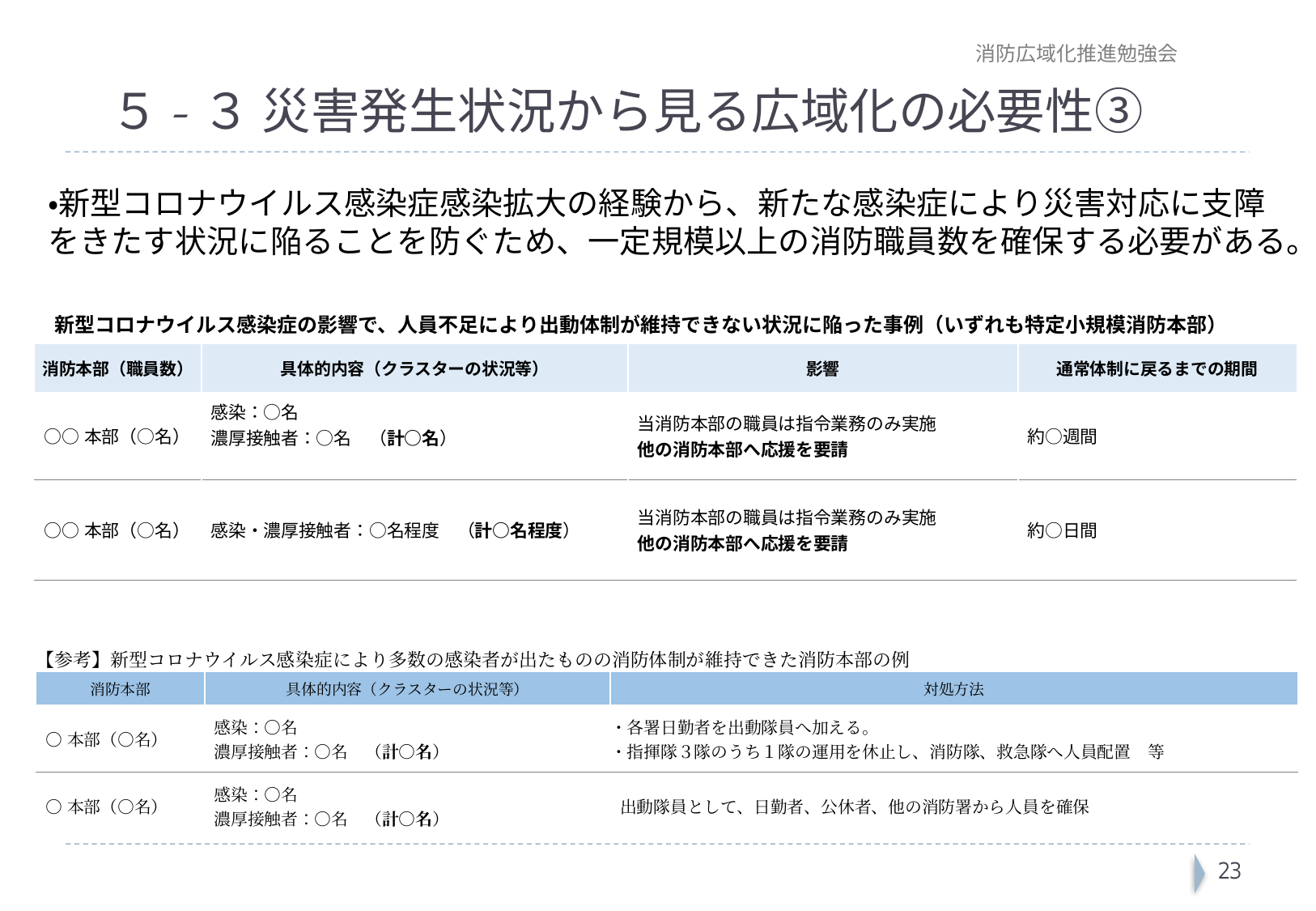

消防広域化推進勉強会
# ５-３ 災害発生状況から見る広域化の必要性③
・新型コロナウイルス感染症感染拡大の経験から、新たな感染症により災害対応に支障をきたす状況に陥ることを防ぐため、一定規模以上の消防職員数を確保する必要がある。

| 新型コロナウイルス感染症の影響で、人員不足により出動体制が維持できない状況に陥った事例（いずれも特定小規模消防本部） |  |  |  |
| --- | --- | --- | --- |
| 消防本部（職員数） | 具体的内容（クラスターの状況等） | 影響 | 通常体制に戻るまでの期間 |
| ○○本部（○名） | 感染：○名 濃厚接触者：○名　（計○名） | 当消防本部の職員は指令業務のみ実施 他の消防本部へ応援を要請 | 約○週間 |
| ○○本部（○名） | 感染・濃厚接触者：○名程度　（計○名程度） | 当消防本部の職員は指令業務のみ実施 他の消防本部へ応援を要請 | 約○日間 |
| 【参考】新型コロナウイルス感染症により多数の感染者が出たものの消防体制が維持できた消防本部の例 |  |  |
| --- | --- | --- |
| 消防本部 | 具体的内容（クラスターの状況等） | 対処方法 |
| ○本部（○名） | 感染：○名 濃厚接触者：○名　（計○名） | ・各署日勤者を出動隊員へ加える。 ・指揮隊３隊のうち１隊の運用を休止し、消防隊、救急隊へ人員配置　等 |
| ○本部（○名） | 感染：○名 濃厚接触者：○名　（計○名） | 出動隊員として、日勤者、公休者、他の消防署から人員を確保 |
23